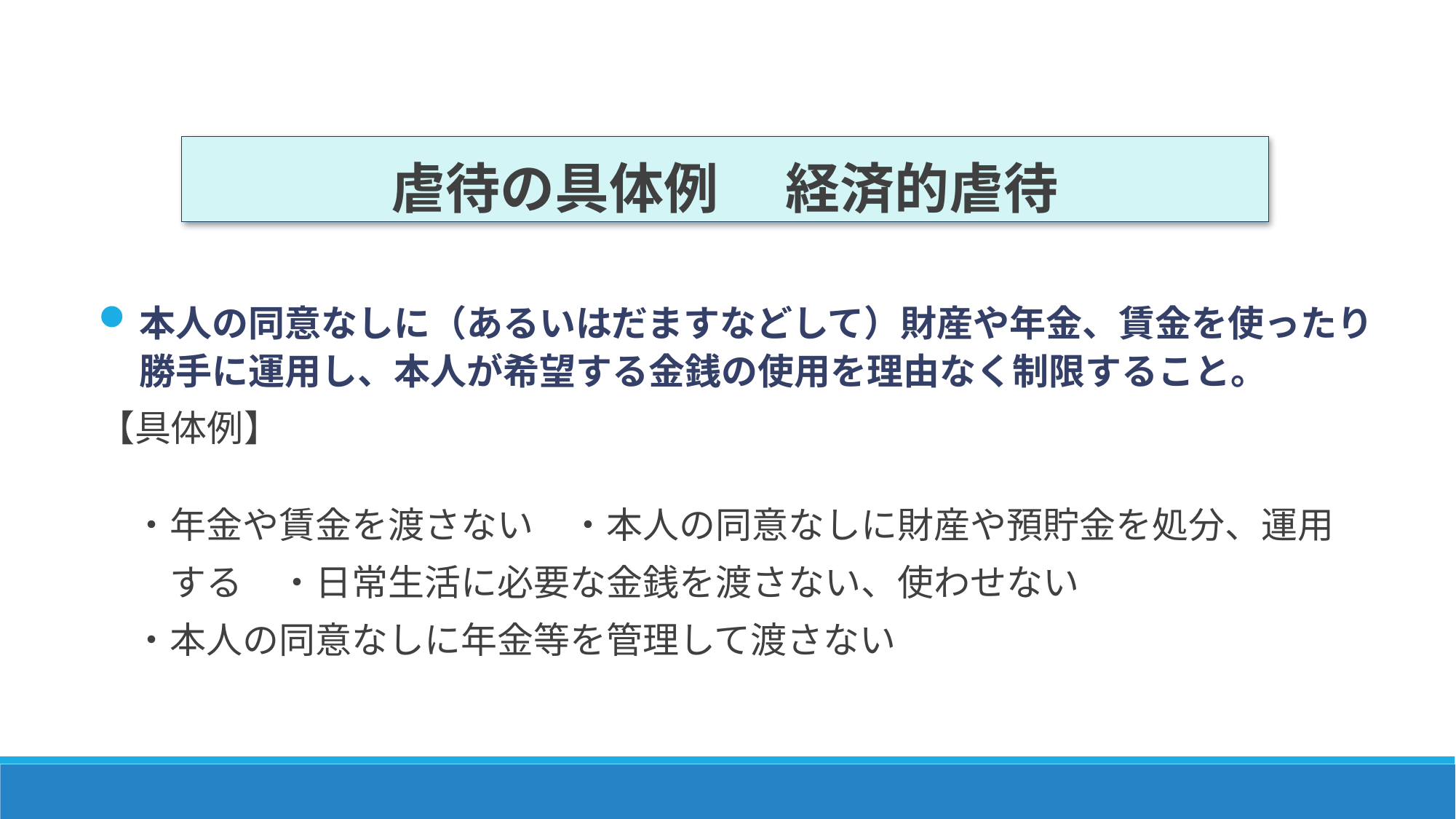

虐待の具体例 　経済的虐待

本人の同意なしに（あるいはだますなどして）財産や年金、賃金を使ったり
勝手に運用し、本人が希望する金銭の使用を理由なく制限すること。
【具体例】
・年金や賃金を渡さない　・本人の同意なしに財産や預貯金を処分、運用
　する　・日常生活に必要な金銭を渡さない、使わせない
・本人の同意なしに年金等を管理して渡さない